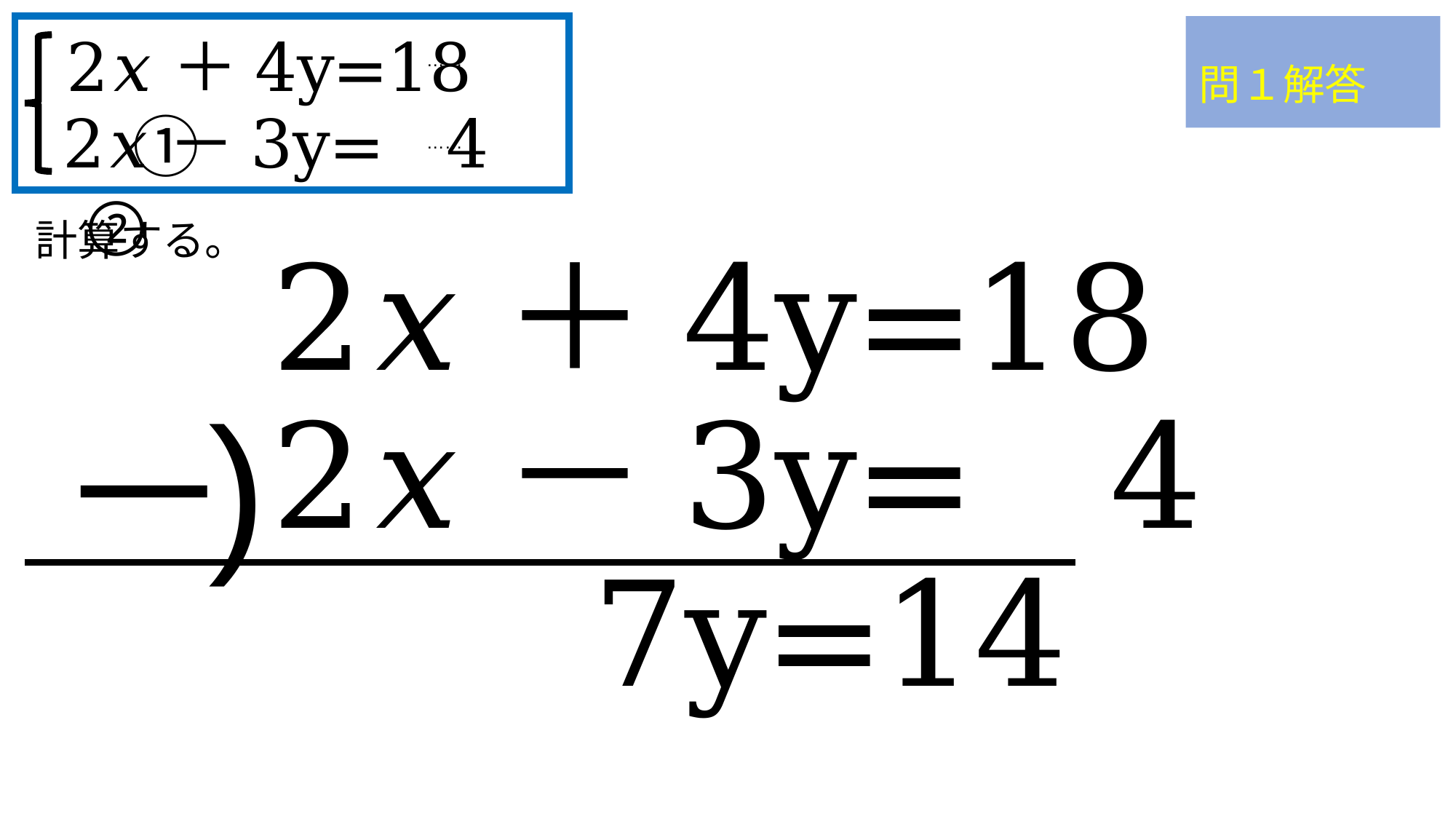

2𝑥＋4y=18 　①
2𝑥－3y=   4     ②

……
……

問１解答
計算する。
2𝑥＋4y=18
2𝑥－3y=   4
)
－
7y=14